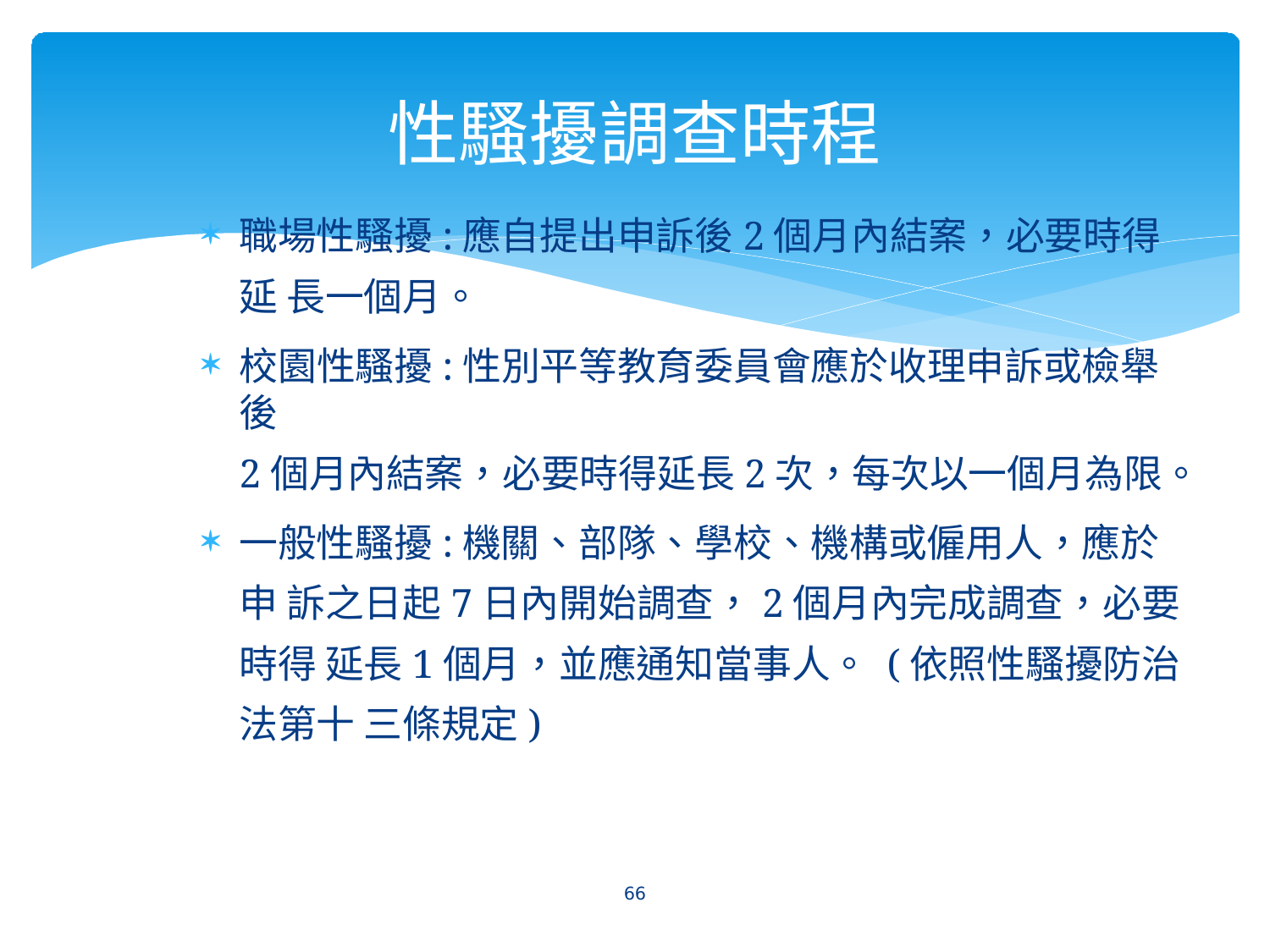

# 性騷擾調查時程
職場性騷擾:應自提出申訴後2個月內結案，必要時得延 長一個月。
校園性騷擾:性別平等教育委員會應於收理申訴或檢舉後
2個月內結案，必要時得延長2次，每次以一個月為限。
一般性騷擾:機關、部隊、學校、機構或僱用人，應於申 訴之日起7日內開始調查，2個月內完成調查，必要時得 延長1個月，並應通知當事人。 (依照性騷擾防治法第十 三條規定)
66